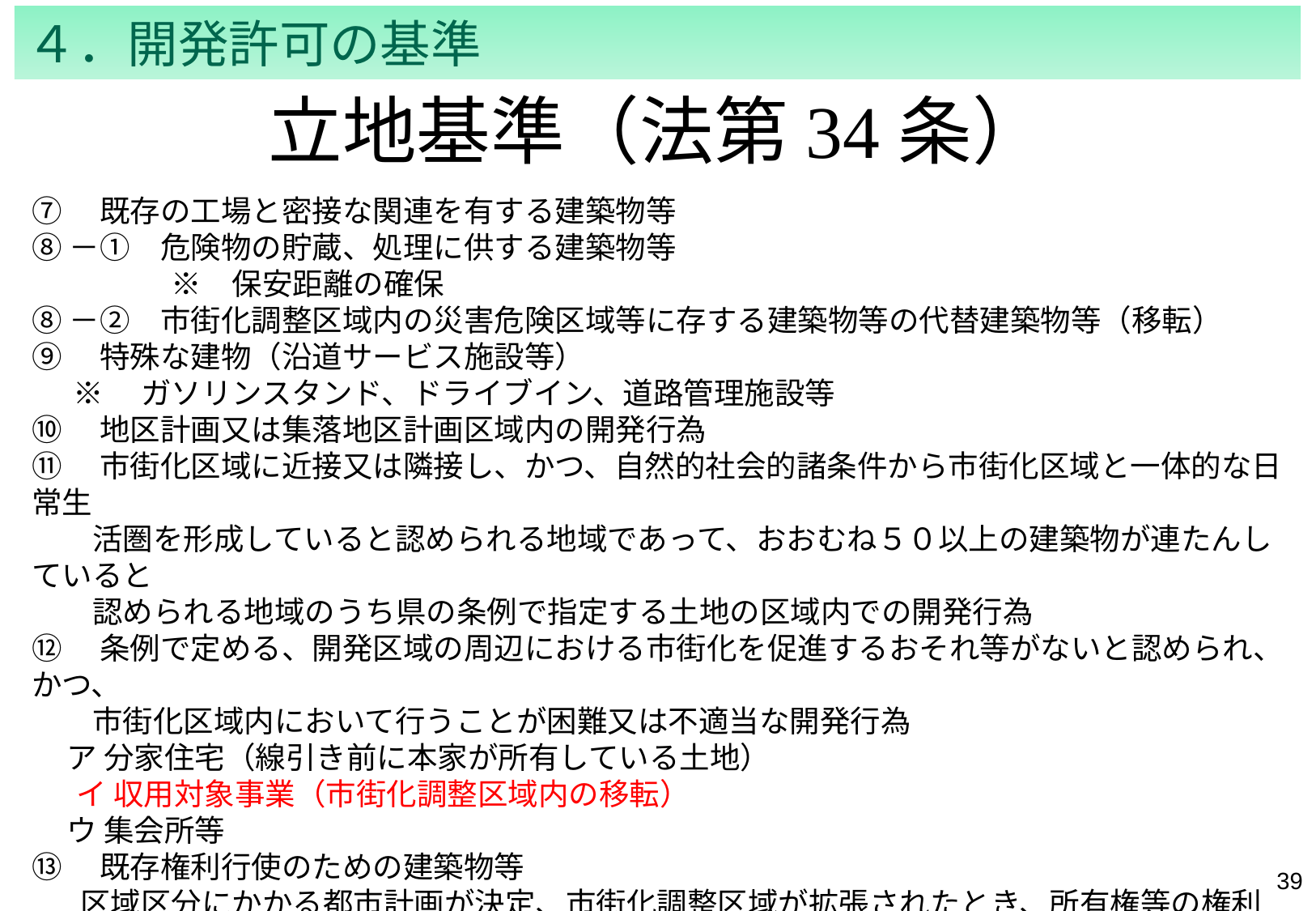

４．開発許可の基準
# 立地基準（法第34条）
⑦　既存の工場と密接な関連を有する建築物等
⑧－①　危険物の貯蔵、処理に供する建築物等
      　　　※　保安距離の確保
⑧－②　市街化調整区域内の災害危険区域等に存する建築物等の代替建築物等（移転）
⑨　特殊な建物（沿道サービス施設等）
      ※　ガソリンスタンド、ドライブイン、道路管理施設等
⑩　地区計画又は集落地区計画区域内の開発行為
⑪　市街化区域に近接又は隣接し、かつ、自然的社会的諸条件から市街化区域と一体的な日常生
　　活圏を形成していると認められる地域であって、おおむね５０以上の建築物が連たんしていると
　　認められる地域のうち県の条例で指定する土地の区域内での開発行為
⑫　条例で定める、開発区域の周辺における市街化を促進するおそれ等がないと認められ、かつ、
　　市街化区域内において行うことが困難又は不適当な開発行為
    ア 分家住宅（線引き前に本家が所有している土地）
 　イ 収用対象事業（市街化調整区域内の移転）
    ウ 集会所等
⑬　既存権利行使のための建築物等
      区域区分にかかる都市計画が決定、市街化調整区域が拡張されたとき、所有権等の権利を有
　　していた者が権利の行使として行う開発行為

39